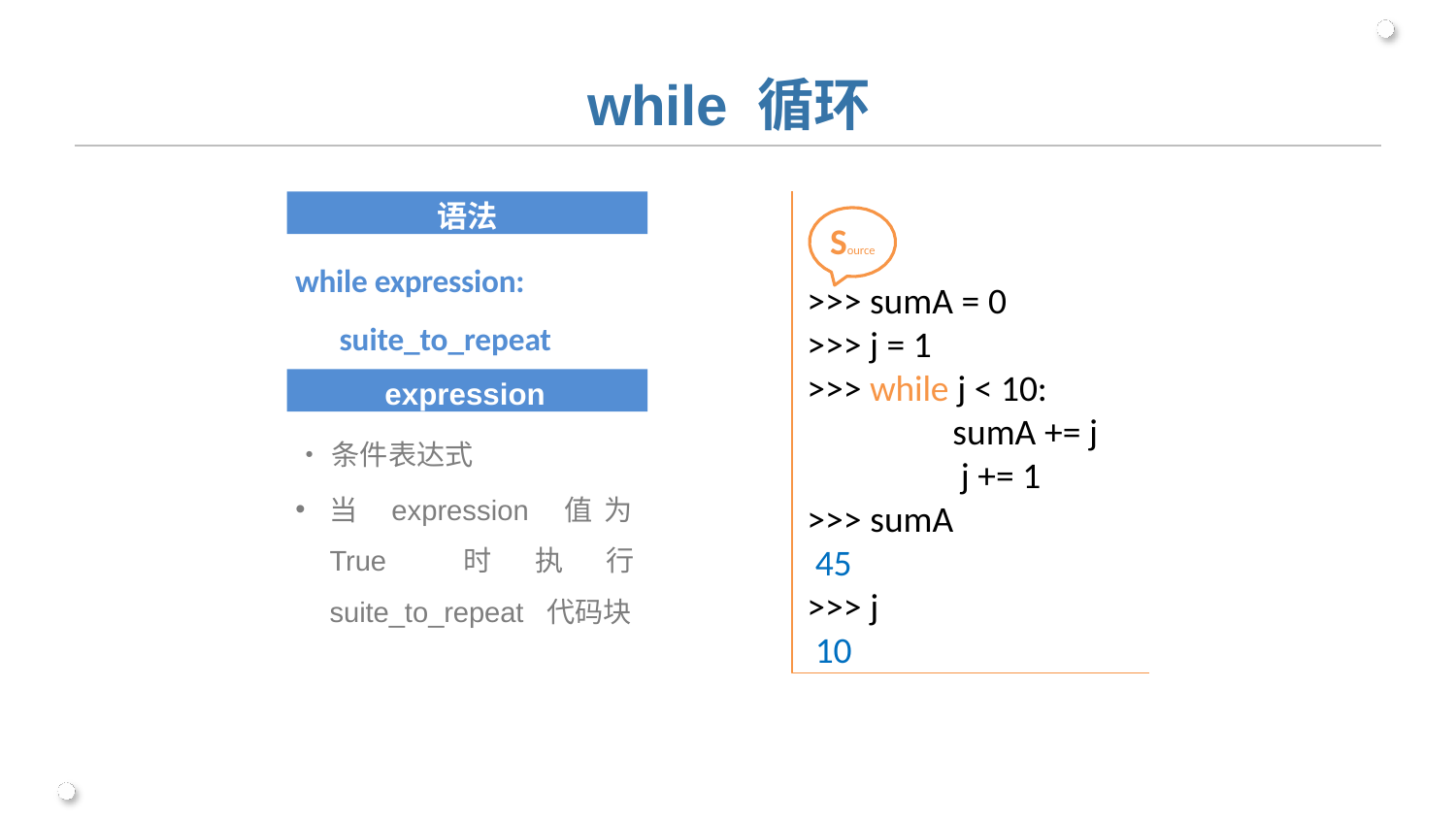

# while 循环

语法

Source
>>> sumA = 0
>>> j = 1
>>> while j < 10:
sumA += j  j += 1
>>> sumA  45
>>> j  10
while expression:  suite_to_repeat
expression
•	条件表达式
当 expression 值为 True  时 执 行 suite_to_repeat  代码块